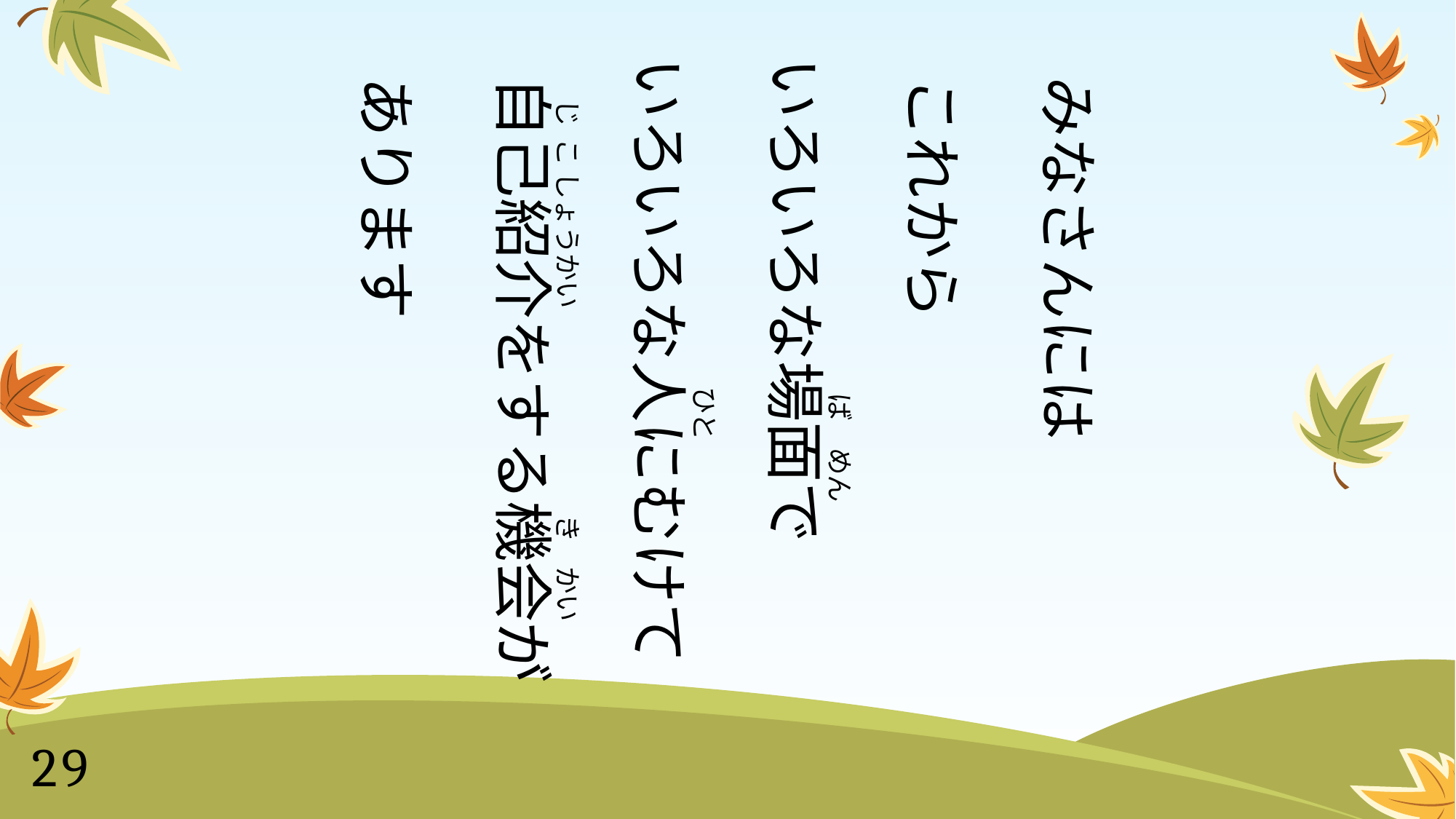

みなさんには
　これから
  いろいろな場面で
  いろいろな人にむけて
　自己紹介をする機会が
　あります

じ  こ しょうかい
ひと
ば　めん
き    かい
29